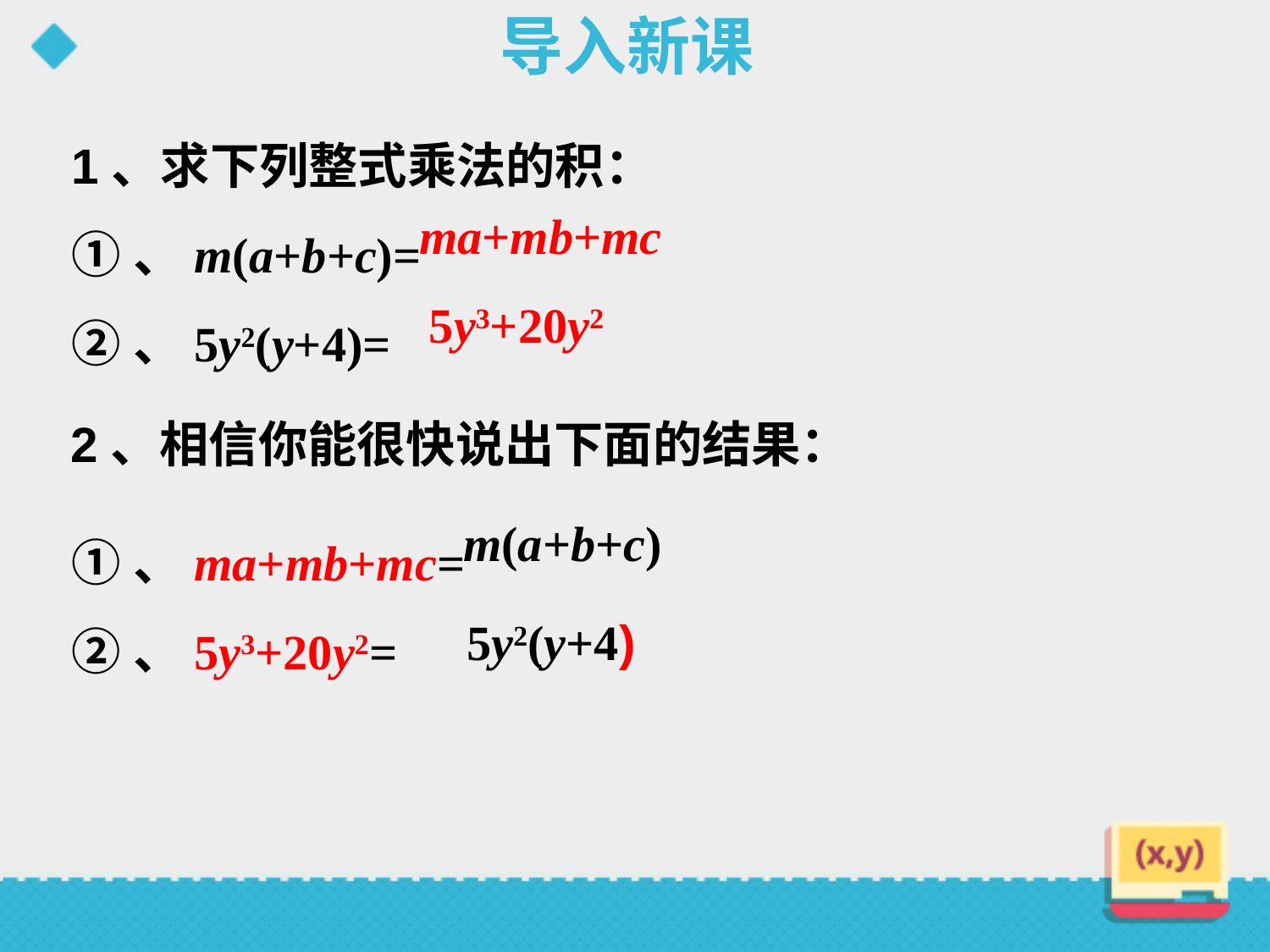

导入新课
1、求下列整式乘法的积：
①、m(a+b+c)=
②、5y2(y+4)=
ma+mb+mc
5y3+20y2
2、相信你能很快说出下面的结果：
①、ma+mb+mc=
②、5y3+20y2=
m(a+b+c)
5y2(y+4)